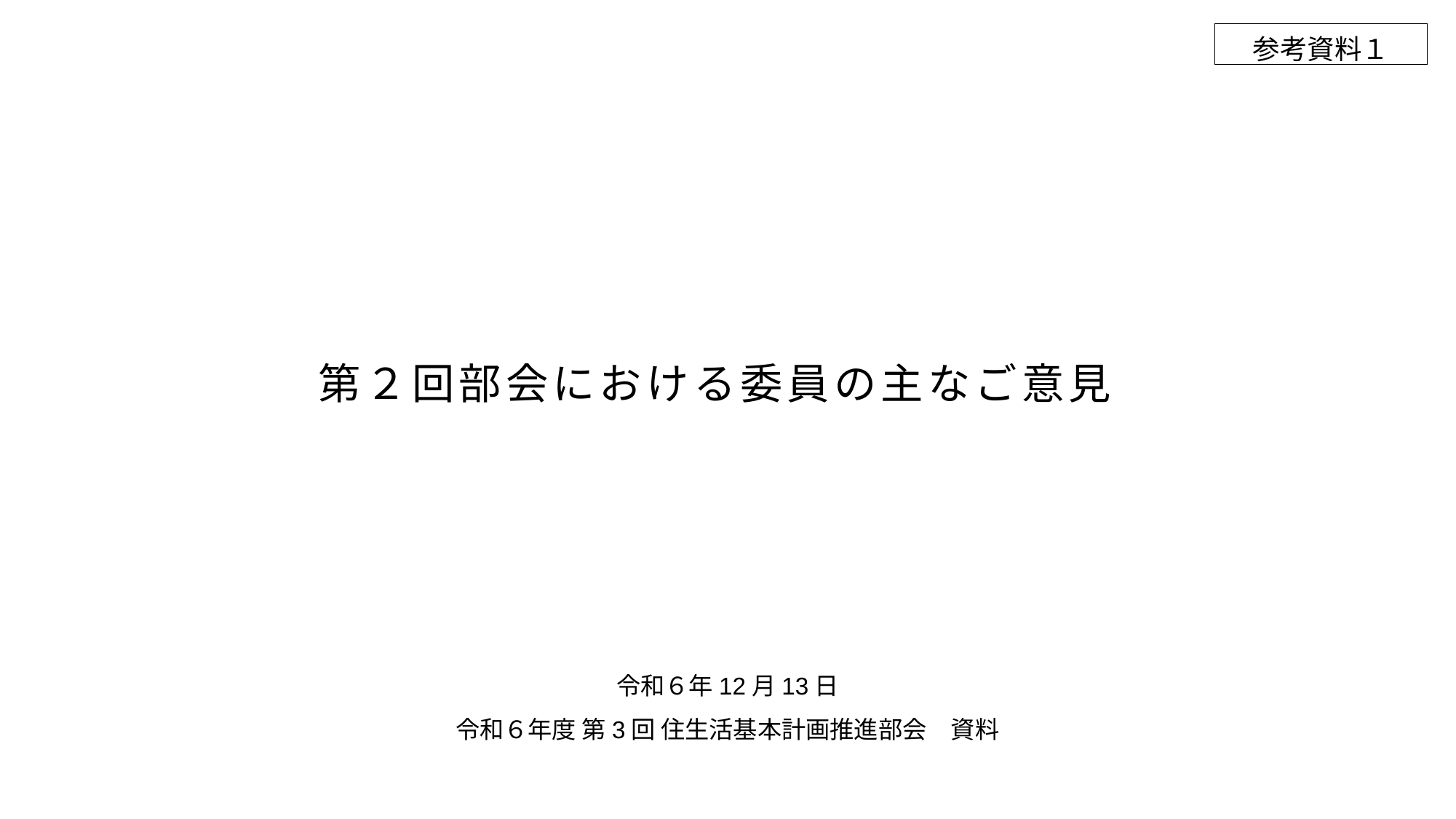

参考資料１
第２回部会における委員の主なご意見
令和６年12月13日
令和６年度 第3回 住生活基本計画推進部会　資料